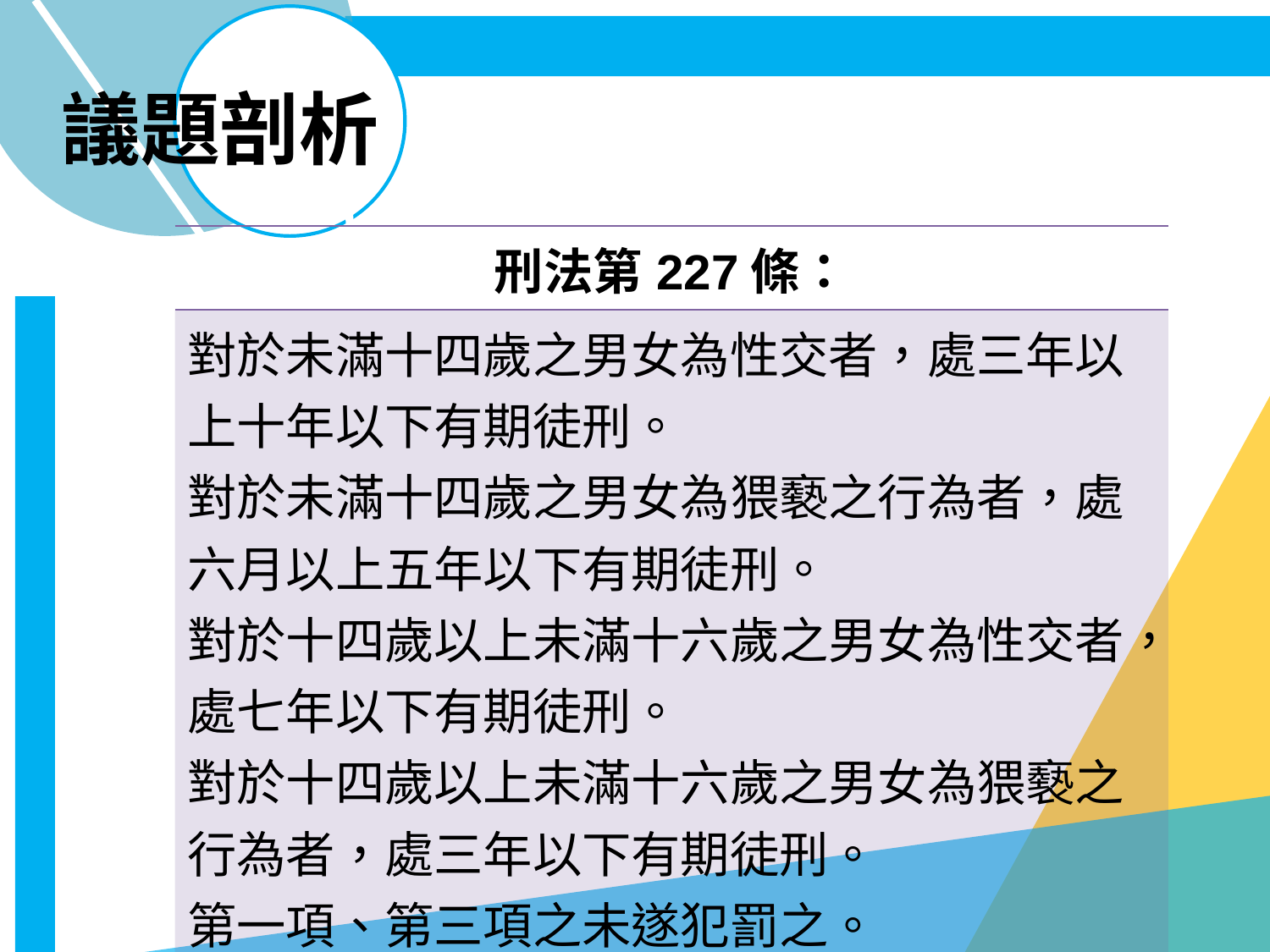

# 議題剖析
| 刑法第227條： |
| --- |
| 對於未滿十四歲之男女為性交者，處三年以上十年以下有期徒刑。 對於未滿十四歲之男女為猥褻之行為者，處六月以上五年以下有期徒刑。 對於十四歲以上未滿十六歲之男女為性交者，處七年以下有期徒刑。 對於十四歲以上未滿十六歲之男女為猥褻之行為者，處三年以下有期徒刑。 第一項、第三項之未遂犯罰之。 |